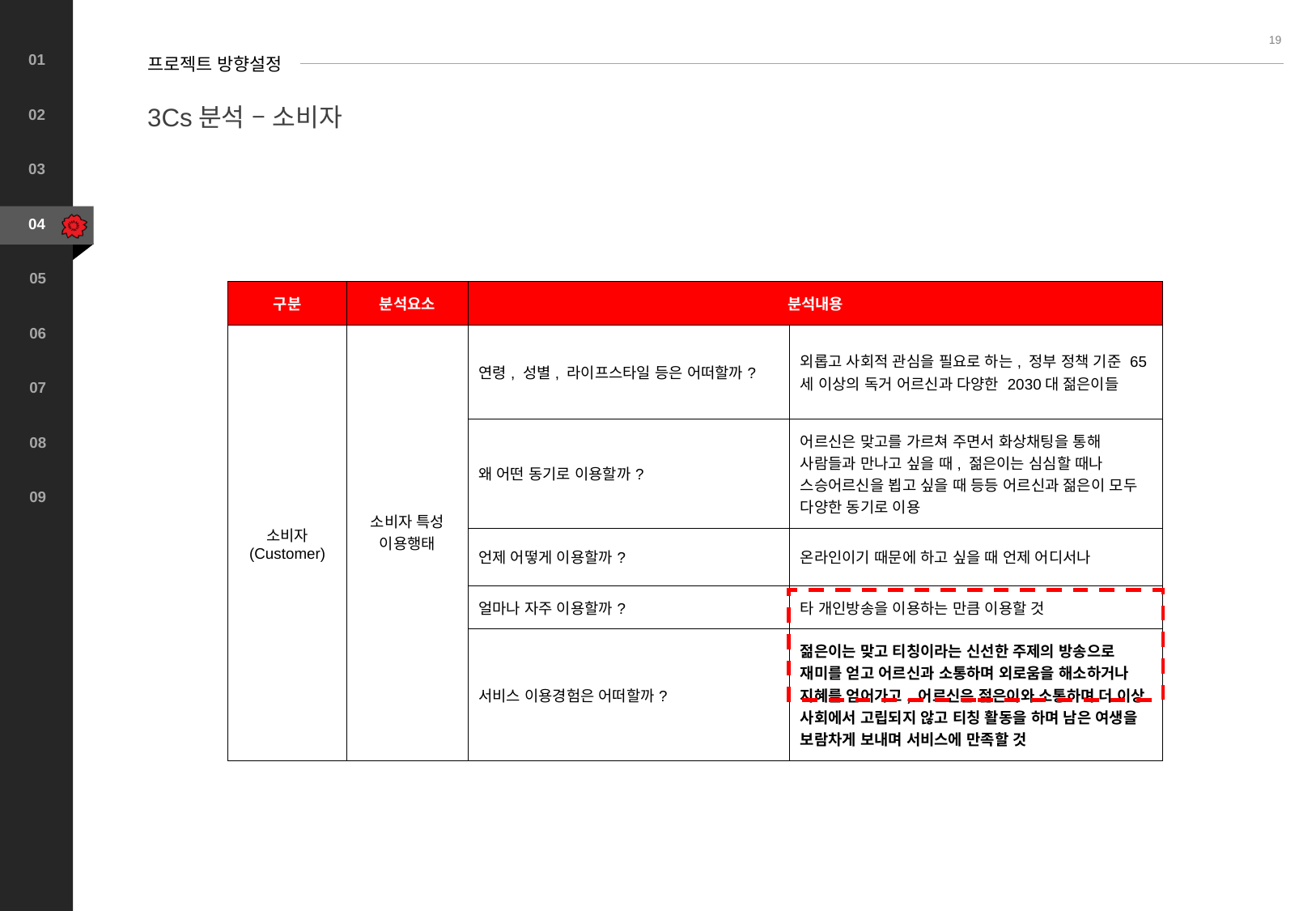

19
프로젝트 방향설정
3Cs분석 – 소비자
| 구분 | 분석요소 | 분석내용 |  |
| --- | --- | --- | --- |
| 소비자 (Customer) | 소비자 특성 이용행태 | 연령, 성별, 라이프스타일 등은 어떠할까? | 외롭고 사회적 관심을 필요로 하는, 정부 정책 기준 65세 이상의 독거 어르신과 다양한 2030대 젊은이들 |
|  |  | 왜 어떤 동기로 이용할까? | 어르신은 맞고를 가르쳐 주면서 화상채팅을 통해 사람들과 만나고 싶을 때, 젊은이는 심심할 때나 스승어르신을 뵙고 싶을 때 등등 어르신과 젊은이 모두 다양한 동기로 이용 |
|  |  | 언제 어떻게 이용할까? | 온라인이기 때문에 하고 싶을 때 언제 어디서나 |
|  |  | 얼마나 자주 이용할까? | 타 개인방송을 이용하는 만큼 이용할 것 |
|  |  | 서비스 이용경험은 어떠할까? | 젊은이는 맞고 티칭이라는 신선한 주제의 방송으로 재미를 얻고 어르신과 소통하며 외로움을 해소하거나 지혜를 얻어가고, 어르신은 젊은이와 소통하며 더 이상 사회에서 고립되지 않고 티칭 활동을 하며 남은 여생을 보람차게 보내며 서비스에 만족할 것 |